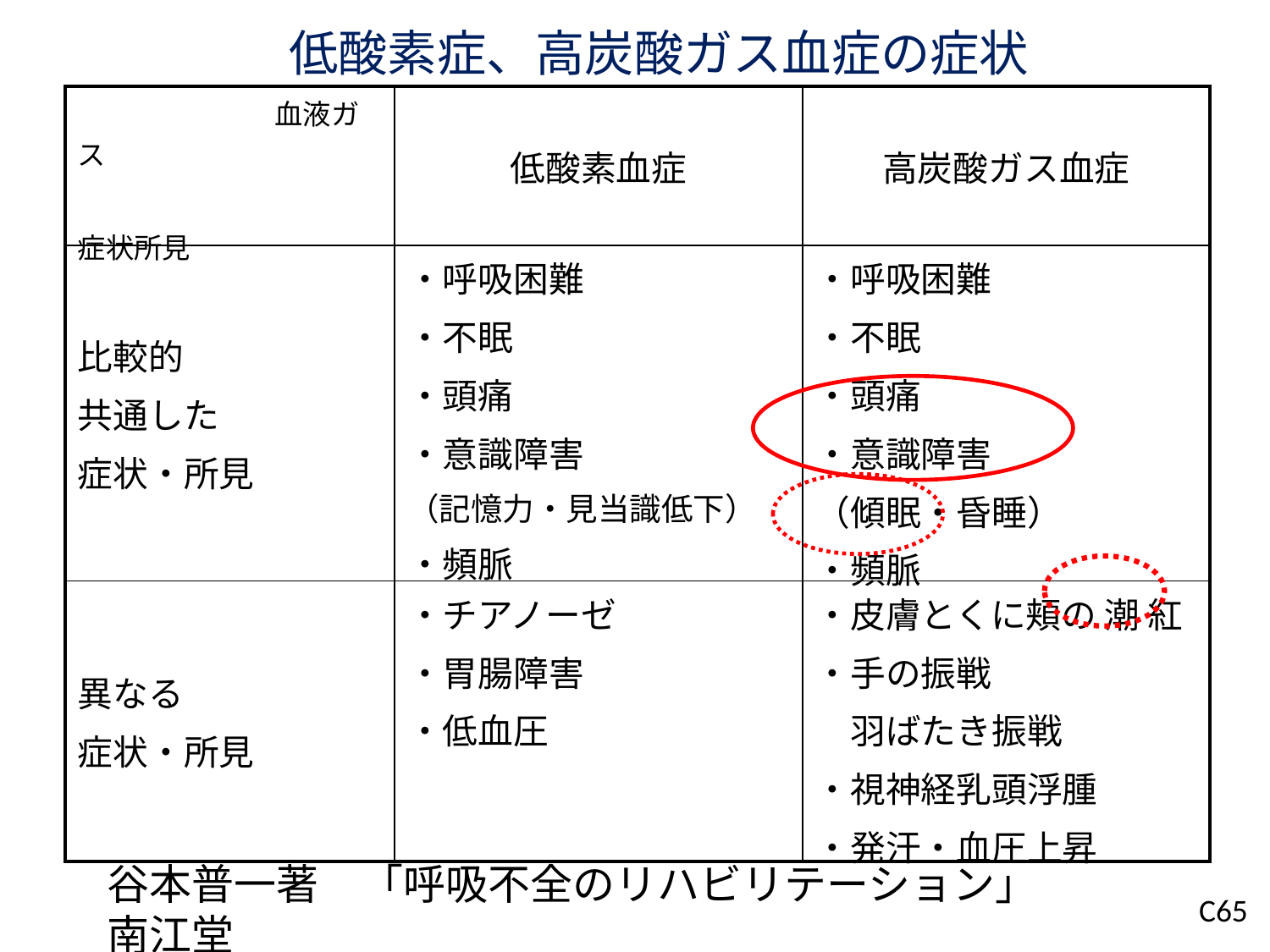

低酸素症、高炭酸ガス血症の症状
| 血液ガス 　　　　 症状所見 | 低酸素血症 | 高炭酸ガス血症 |
| --- | --- | --- |
| 比較的 共通した 症状・所見 | ・呼吸困難 ・不眠 ・頭痛 ・意識障害 （記憶力・見当識低下） ・頻脈 | ・呼吸困難 ・不眠 ・頭痛 ・意識障害 （傾眠・昏睡） ・頻脈 |
| 異なる 症状・所見 | ・チアノーゼ ・胃腸障害 ・低血圧 | ・皮膚とくに頬の 潮 紅 ・手の振戦 　羽ばたき振戦 ・視神経乳頭浮腫 ・発汗・血圧上昇 |

呼気中炭酸ガス分圧モニター
　　（カプノメーター）
谷本普一著　「呼吸不全のリハビリテーション」　南江堂
C65